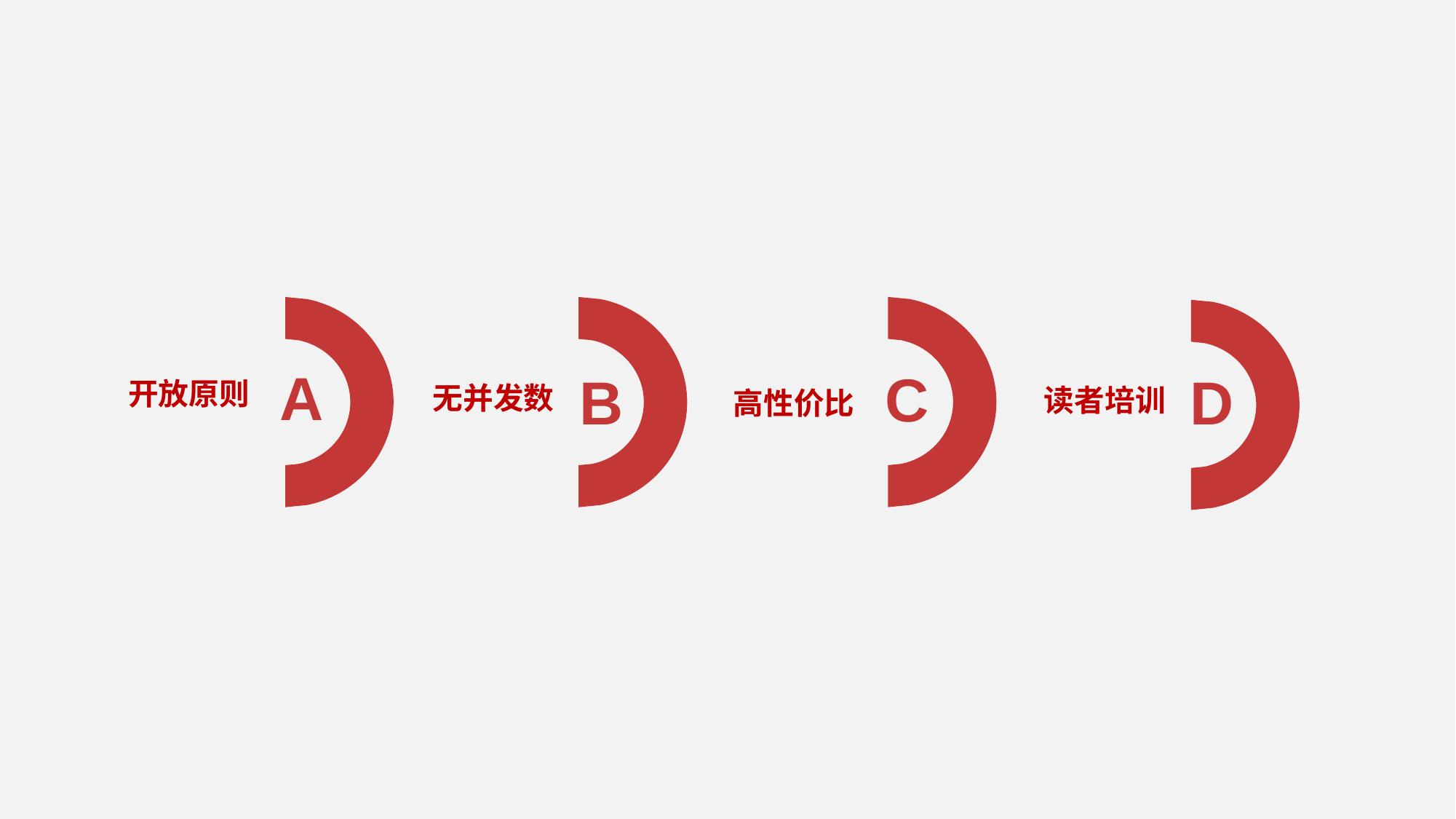

A
开放原则
C
无并发数
B
D
读者培训
高性价比